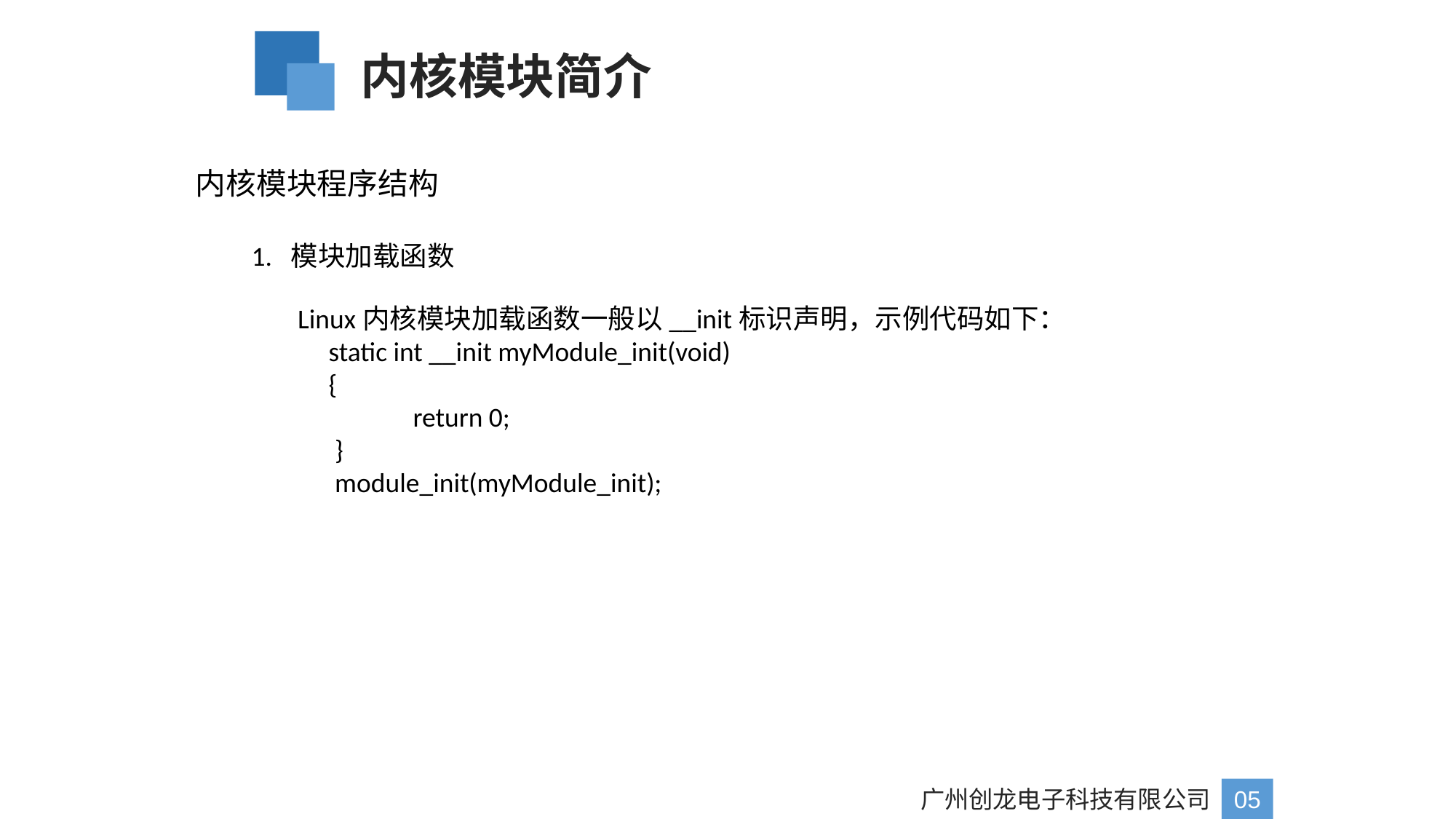

内核模块简介
内核模块程序结构
1.  模块加载函数
Linux内核模块加载函数一般以__init标识声明，示例代码如下：
     static int __init myModule_init(void)
     {
	 return 0;
      }
      module_init(myModule_init);
广州创龙电子科技有限公司
05